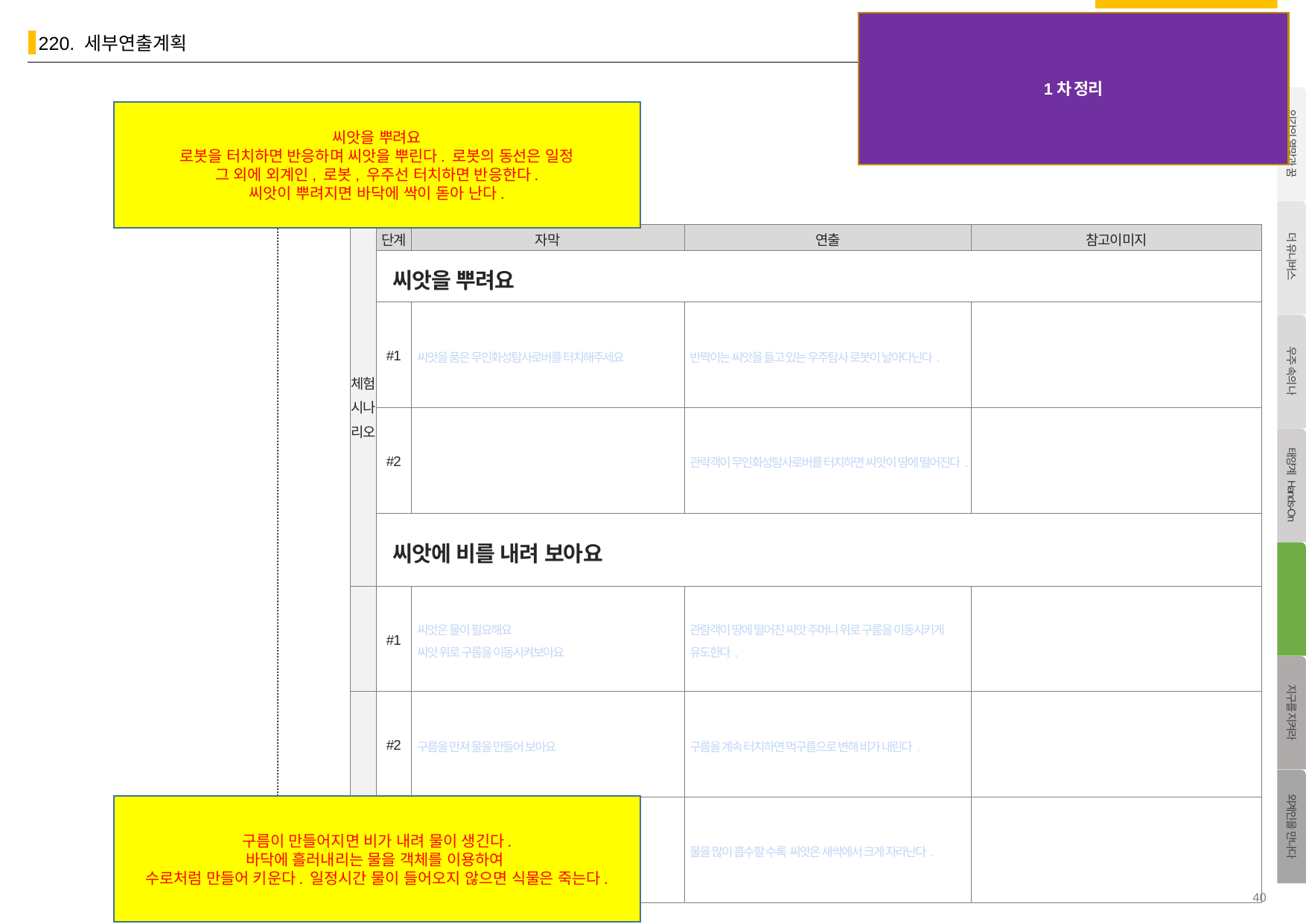

1차 정리
씨앗을 뿌려요
로봇을 터치하면 반응하며 씨앗을 뿌린다. 로봇의 동선은 일정
그 외에 외계인, 로봇, 우주선 터치하면 반응한다.
씨앗이 뿌려지면 바닥에 싹이 돋아 난다.
| 체험시나리오 | 단계 | 자막 | 연출 | 참고이미지 |
| --- | --- | --- | --- | --- |
|  | 씨앗을 뿌려요 |  |  |  |
|  | #1 | 씨앗을 품은 무인화성탐사로버를 터치해주세요 | 반짝이는 씨앗을 들고 있는 우주탐사 로봇이 날아다닌다. |  |
|  | #2 |  | 관락객이 무인화성탐사로버를 터치하면 씨앗이 땅에 떨어진다. |  |
|  | 씨앗에 비를 내려 보아요 |  |  |  |
|  | #1 | 씨앗은 물이 필요해요 씨앗 위로 구름을 이동시켜보아요 | 관람객이 땅에 떨어진 씨앗 주머니 위로 구름을 이동시키게 유도한다. |  |
|  | #2 | 구름을 만져 물을 만들어 보아요 | 구름을 계속 터치하면 먹구름으로 변해 비가 내린다. |  |
|  | #3 |  | 물을 많이 흡수할 수록 씨앗은 새싹에서 크게 자라난다. |  |
구름이 만들어지면 비가 내려 물이 생긴다.
바닥에 흘러내리는 물을 객체를 이용하여
수로처럼 만들어 키운다. 일정시간 물이 들어오지 않으면 식물은 죽는다.
40